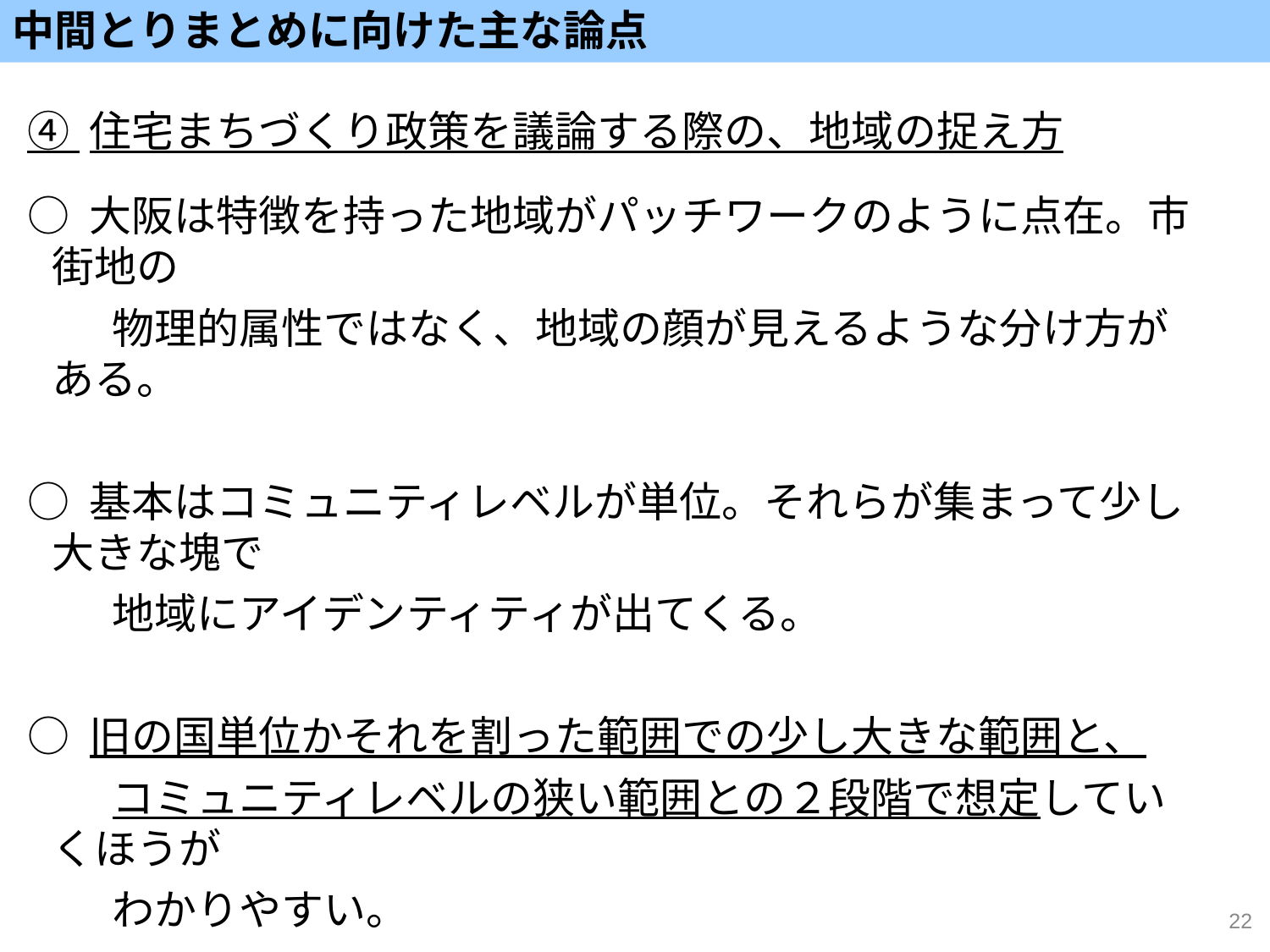

中間とりまとめに向けた主な論点
④ 住宅まちづくり政策を議論する際の、地域の捉え方
○ 大阪は特徴を持った地域がパッチワークのように点在。市街地の
　　物理的属性ではなく、地域の顔が見えるような分け方がある。

○ 基本はコミュニティレベルが単位。それらが集まって少し大きな塊で
　　地域にアイデンティティが出てくる。

○ 旧の国単位かそれを割った範囲での少し大きな範囲と、
　　コミュニティレベルの狭い範囲との２段階で想定していくほうが
　　わかりやすい。

○ 固有名詞で語れる具体的な地域ごとの将来像を示すべき。
　　など

22